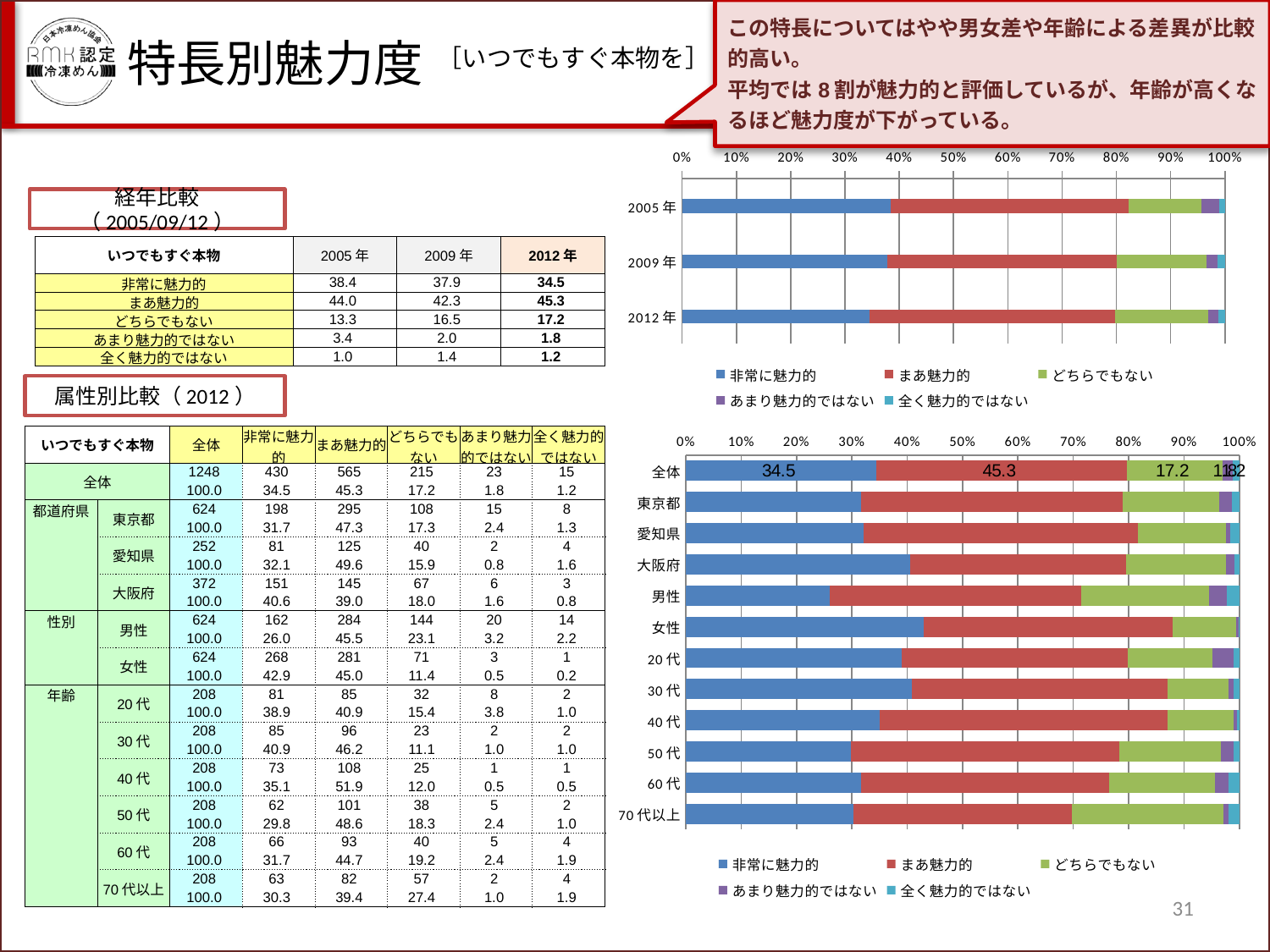

この特長についてはやや男女差や年齢による差異が比較的高い。
平均では8割が魅力的と評価しているが、年齢が高くなるほど魅力度が下がっている。
特長別魅力度
［いつでもすぐ本物を］

### Chart

| Category | 非常に魅力的 | まあ魅力的 | どちらでもない | あまり魅力的ではない | 全く魅力的ではない |
|---|---|---|---|---|---|
| 2005年 | 38.4 | 44.0 | 13.3 | 3.4 | 1.0 |
| 2009年 | 37.9 | 42.3 | 16.5 | 2.0 | 1.4 |
| 2012年 | 34.45512820512821 | 45.272435897435955 | 17.227564102564102 | 1.842948717948718 | 1.201923076923076 |
経年比較（2005/09/12）
| いつでもすぐ本物 | 2005年 | 2009年 | 2012年 |
| --- | --- | --- | --- |
| 非常に魅力的 | 38.4 | 37.9 | 34.5 |
| まあ魅力的 | 44.0 | 42.3 | 45.3 |
| どちらでもない | 13.3 | 16.5 | 17.2 |
| あまり魅力的ではない | 3.4 | 2.0 | 1.8 |
| 全く魅力的ではない | 1.0 | 1.4 | 1.2 |
属性別比較（2012）
| いつでもすぐ本物 |  | 全体 | 非常に魅力的 | まあ魅力的 | どちらでもない | あまり魅力的ではない | 全く魅力的ではない |
| --- | --- | --- | --- | --- | --- | --- | --- |
| 全体 |  | 1248 | 430 | 565 | 215 | 23 | 15 |
|  |  | 100.0 | 34.5 | 45.3 | 17.2 | 1.8 | 1.2 |
| 都道府県 | 東京都 | 624 | 198 | 295 | 108 | 15 | 8 |
|  |  | 100.0 | 31.7 | 47.3 | 17.3 | 2.4 | 1.3 |
|  | 愛知県 | 252 | 81 | 125 | 40 | 2 | 4 |
|  |  | 100.0 | 32.1 | 49.6 | 15.9 | 0.8 | 1.6 |
|  | 大阪府 | 372 | 151 | 145 | 67 | 6 | 3 |
|  |  | 100.0 | 40.6 | 39.0 | 18.0 | 1.6 | 0.8 |
| 性別 | 男性 | 624 | 162 | 284 | 144 | 20 | 14 |
|  |  | 100.0 | 26.0 | 45.5 | 23.1 | 3.2 | 2.2 |
|  | 女性 | 624 | 268 | 281 | 71 | 3 | 1 |
|  |  | 100.0 | 42.9 | 45.0 | 11.4 | 0.5 | 0.2 |
| 年齢 | 20代 | 208 | 81 | 85 | 32 | 8 | 2 |
|  |  | 100.0 | 38.9 | 40.9 | 15.4 | 3.8 | 1.0 |
|  | 30代 | 208 | 85 | 96 | 23 | 2 | 2 |
|  |  | 100.0 | 40.9 | 46.2 | 11.1 | 1.0 | 1.0 |
|  | 40代 | 208 | 73 | 108 | 25 | 1 | 1 |
|  |  | 100.0 | 35.1 | 51.9 | 12.0 | 0.5 | 0.5 |
|  | 50代 | 208 | 62 | 101 | 38 | 5 | 2 |
|  |  | 100.0 | 29.8 | 48.6 | 18.3 | 2.4 | 1.0 |
|  | 60代 | 208 | 66 | 93 | 40 | 5 | 4 |
|  |  | 100.0 | 31.7 | 44.7 | 19.2 | 2.4 | 1.9 |
|  | 70代以上 | 208 | 63 | 82 | 57 | 2 | 4 |
|  |  | 100.0 | 30.3 | 39.4 | 27.4 | 1.0 | 1.9 |

### Chart

| Category | 非常に魅力的 | まあ魅力的 | どちらでもない | あまり魅力的ではない | 全く魅力的ではない |
|---|---|---|---|---|---|
| 全体 | 34.45512820512821 | 45.272435897435955 | 17.227564102564102 | 1.842948717948718 | 1.201923076923076 |
| 東京都 | 31.730769230769184 | 47.275641025640994 | 17.307692307692307 | 2.4038461538461537 | 1.282051282051282 |
| 愛知県 | 32.14285714285715 | 49.60317460317461 | 15.873015873015872 | 0.7936507936507942 | 1.5873015873015872 |
| 大阪府 | 40.59139784946235 | 38.978494623655905 | 18.010752688172026 | 1.6129032258064515 | 0.8064516129032263 |
| 男性 | 25.961538461538463 | 45.512820512820504 | 23.07692307692306 | 3.205128205128205 | 2.243589743589746 |
| 女性 | 42.94871794871796 | 45.03205128205131 | 11.378205128205128 | 0.4807692307692308 | 0.16025641025641024 |
| 20代 | 38.94230769230766 | 40.86538461538457 | 15.384615384615385 | 3.8461538461538463 | 0.9615384615384617 |
| 30代 | 40.86538461538457 | 46.15384615384605 | 11.057692307692315 | 0.9615384615384617 | 0.9615384615384617 |
| 40代 | 35.09615384615393 | 51.92307692307696 | 12.019230769230768 | 0.4807692307692308 | 0.4807692307692308 |
| 50代 | 29.807692307692307 | 48.557692307692236 | 18.269230769230766 | 2.4038461538461537 | 0.9615384615384617 |
| 60代 | 31.730769230769184 | 44.711538461538446 | 19.230769230769194 | 2.4038461538461537 | 1.9230769230769247 |
| 70代以上 | 30.288461538461515 | 39.423076923076955 | 27.403846153846157 | 0.9615384615384617 | 1.9230769230769247 |
31